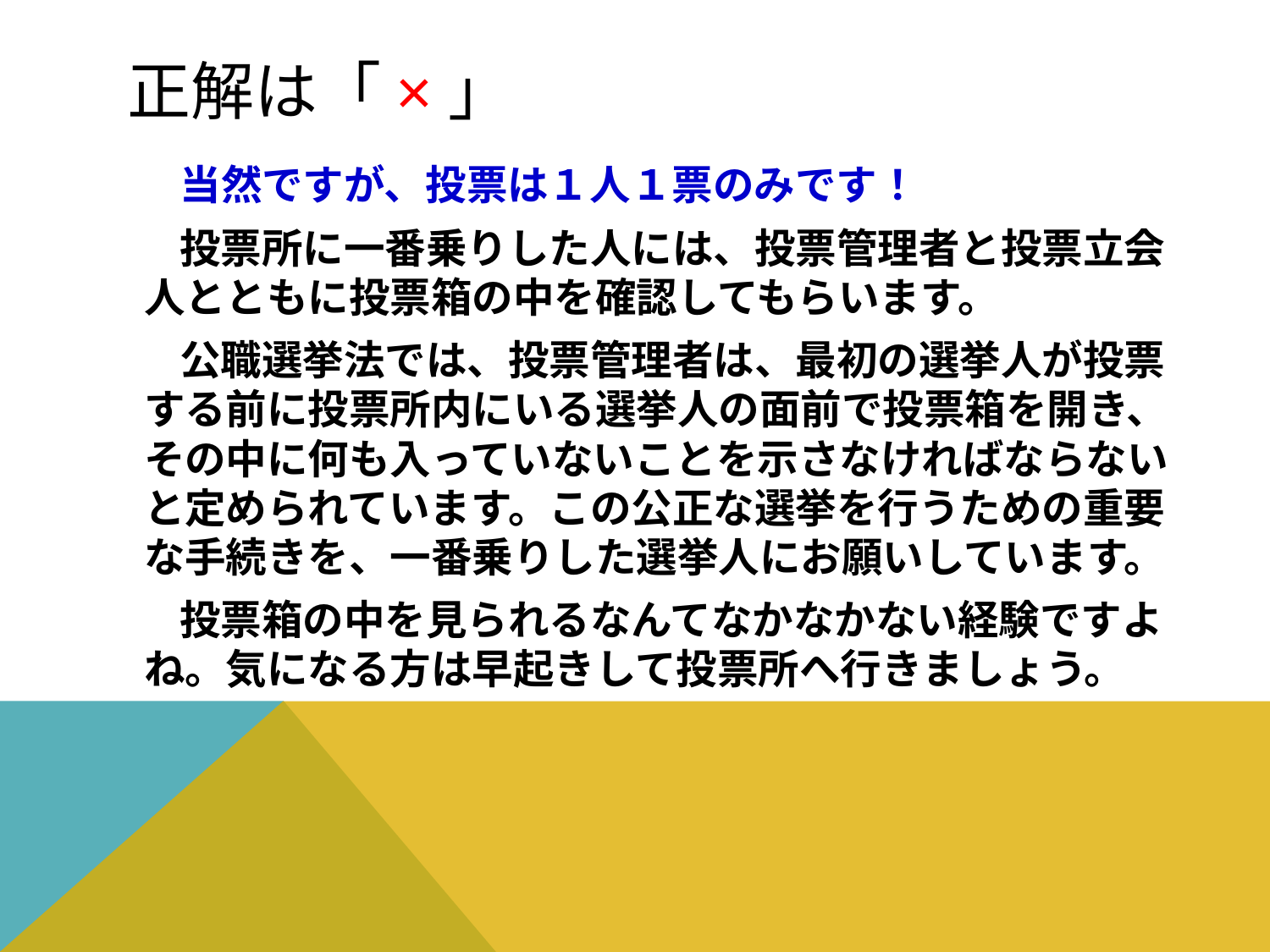

# 正解は「×」
　　当然ですが、投票は１人１票のみです！
　　投票所に一番乗りした人には、投票管理者と投票立会人とともに投票箱の中を確認してもらいます。
　　公職選挙法では、投票管理者は、最初の選挙人が投票する前に投票所内にいる選挙人の面前で投票箱を開き、その中に何も入っていないことを示さなければならないと定められています。この公正な選挙を行うための重要な手続きを、一番乗りした選挙人にお願いしています。
　　投票箱の中を見られるなんてなかなかない経験ですよね。気になる方は早起きして投票所へ行きましょう。